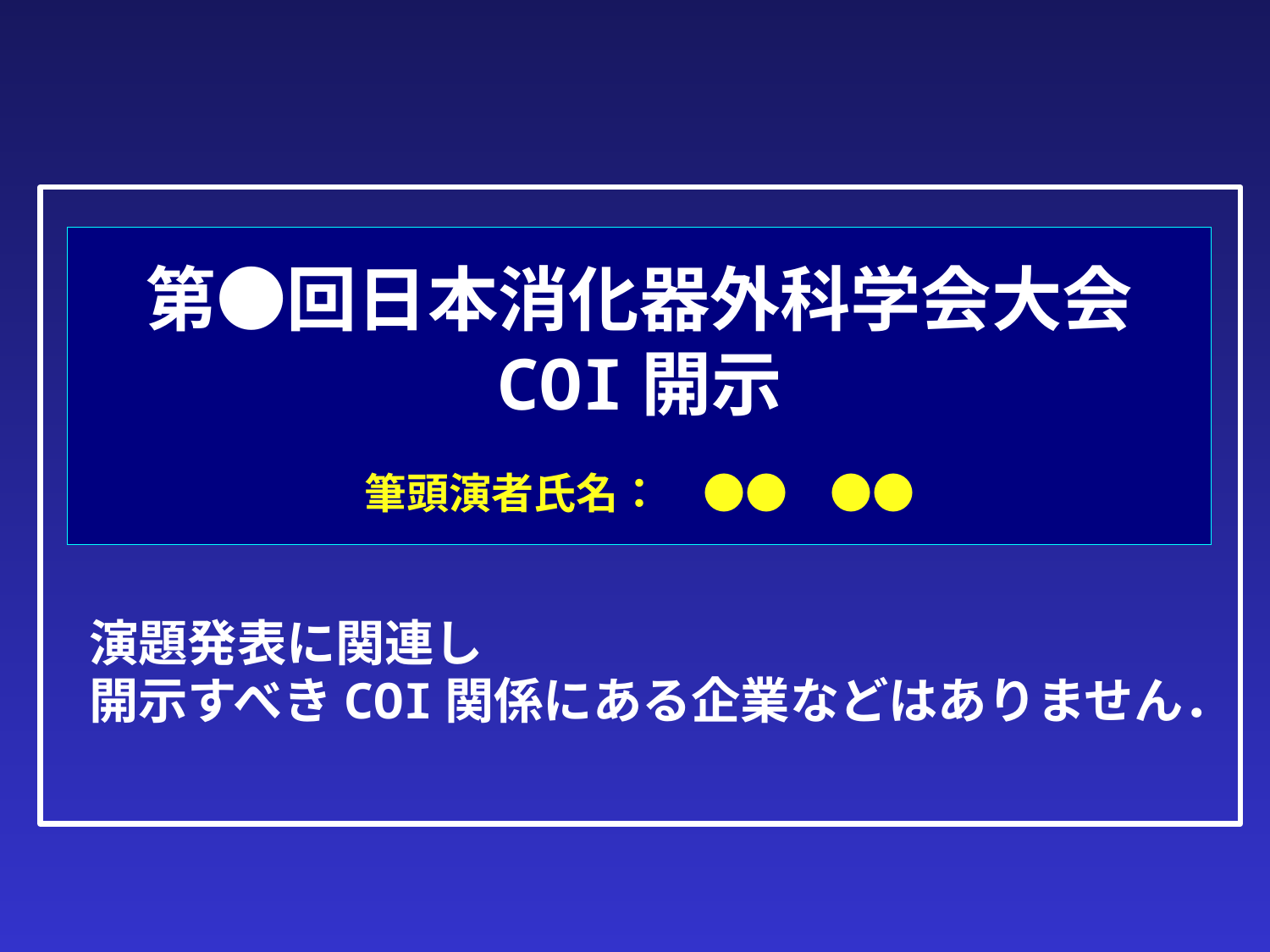

# 第●回日本消化器外科学会大会 COI開示 　 筆頭演者氏名：　●●　●●
演題発表に関連し
開示すべきCOI関係にある企業などはありません．